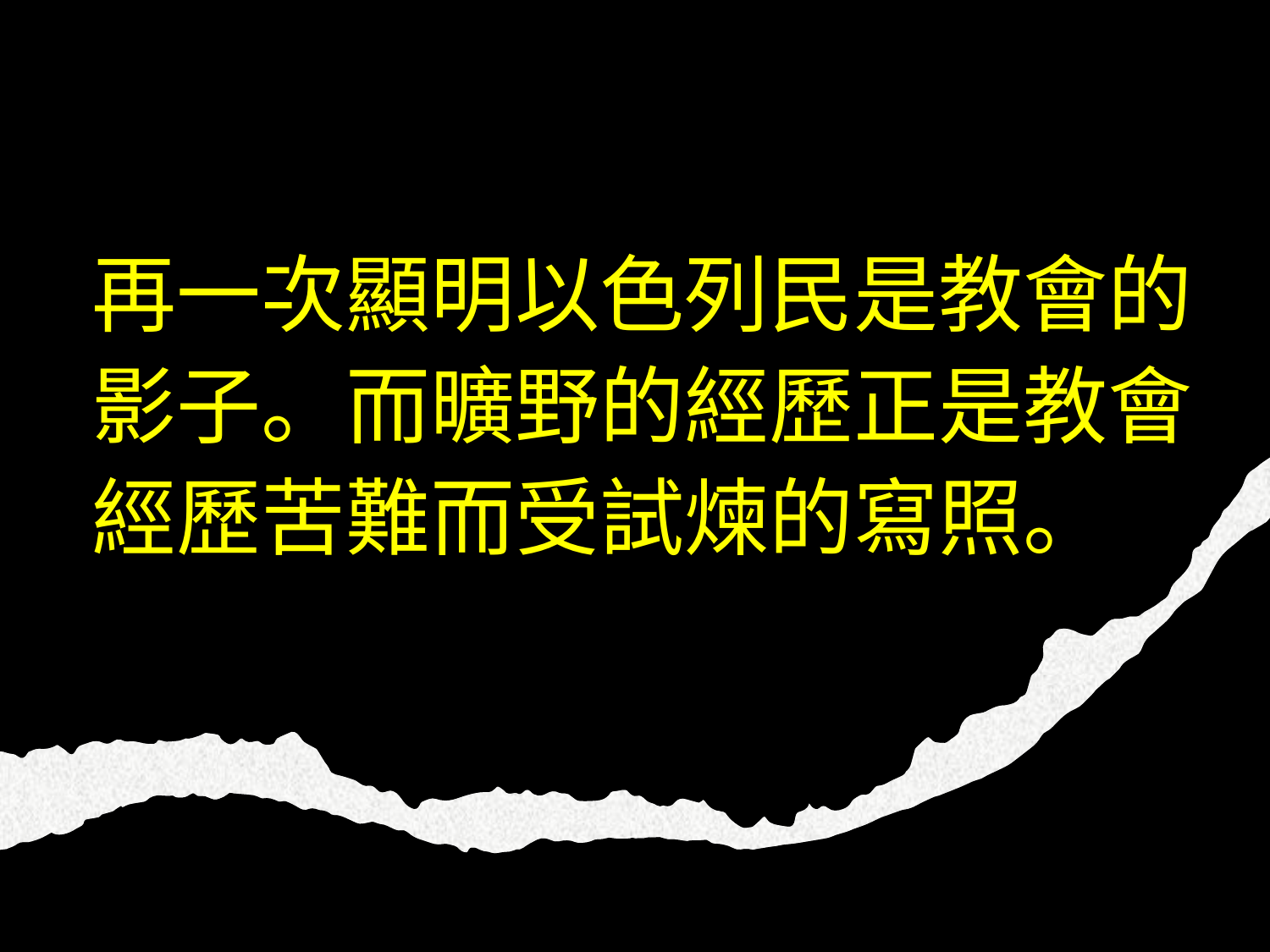

# 再一次顯明以色列民是教會的影子。而曠野的經歷正是教會經歷苦難而受試煉的寫照。